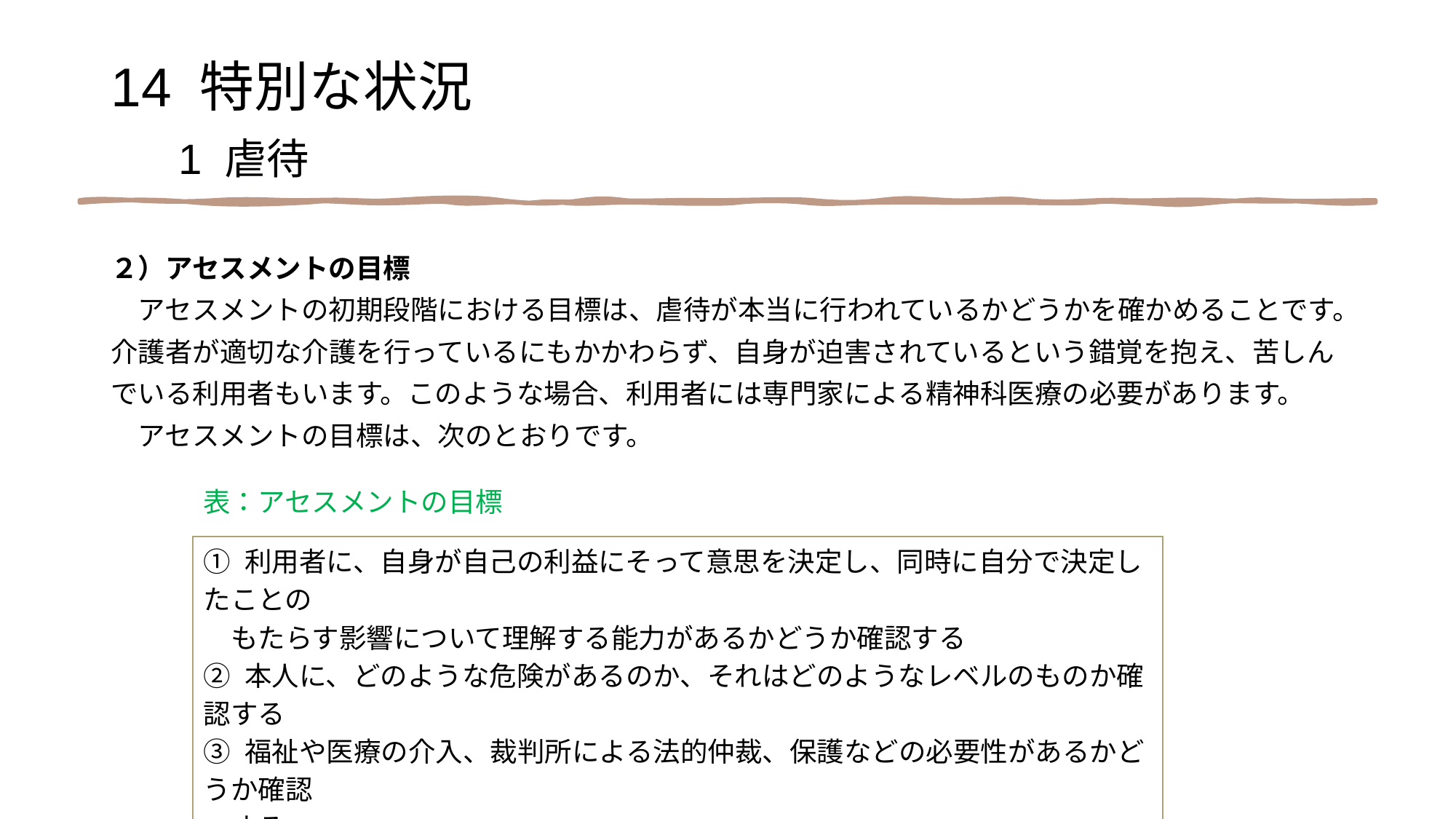

14 特別な状況
　1 虐待

２）アセスメントの目標
　アセスメントの初期段階における目標は、虐待が本当に行われているかどうかを確かめることです。
介護者が適切な介護を行っているにもかかわらず、自身が迫害されているという錯覚を抱え、苦しん
でいる利用者もいます。このような場合、利用者には専門家による精神科医療の必要があります。
　アセスメントの目標は、次のとおりです。

表：アセスメントの目標
| ① 利用者に、自身が自己の利益にそって意思を決定し、同時に自分で決定したことの　 　もたらす影響について理解する能力があるかどうか確認する ② 本人に、どのような危険があるのか、それはどのようなレベルのものか確認する ③ 福祉や医療の介入、裁判所による法的仲裁、保護などの必要性があるかどうか確認 　する |
| --- |